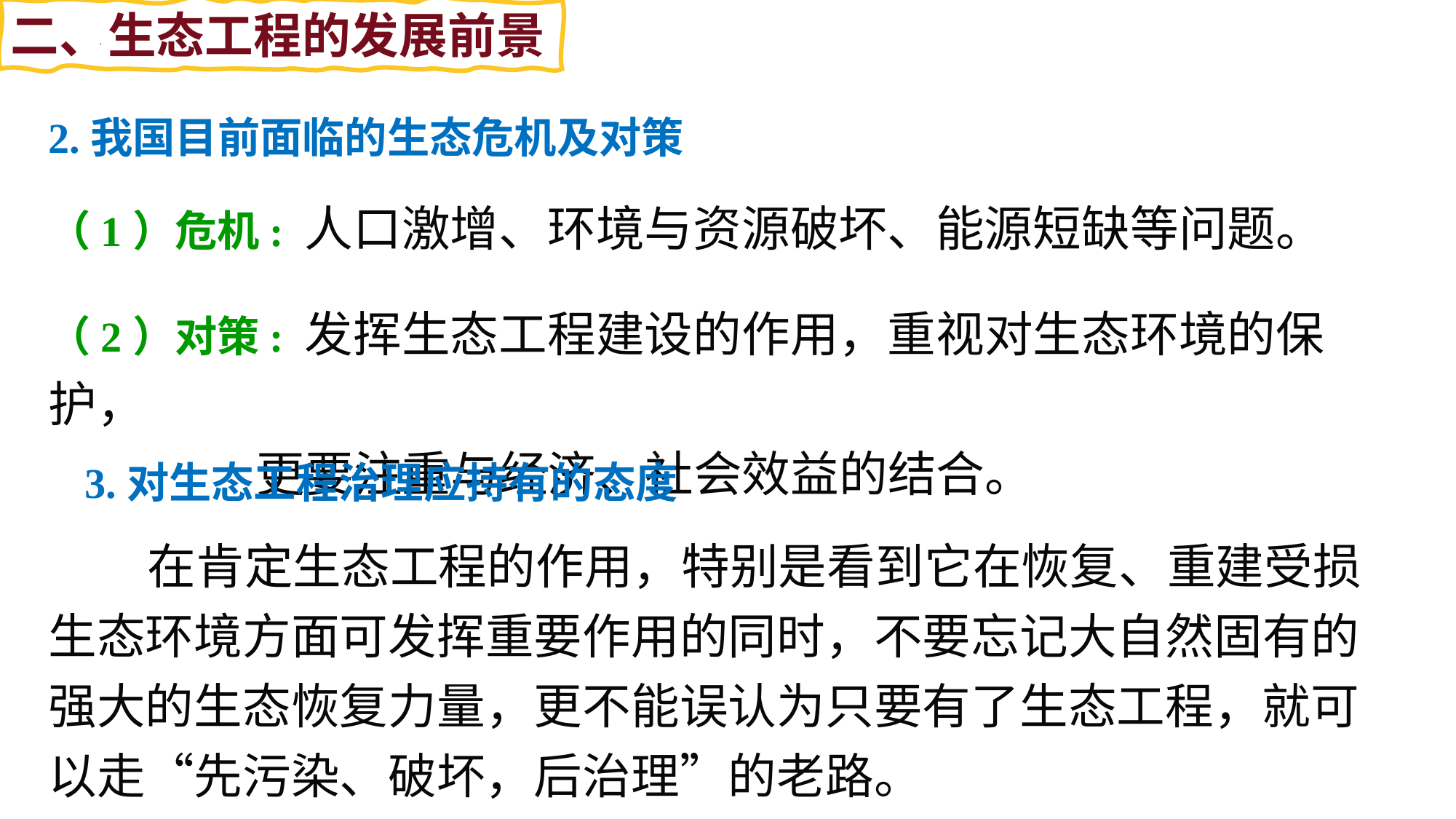

二、生态工程的发展前景
2.我国目前面临的生态危机及对策
（1）危机: 人口激增、环境与资源破坏、能源短缺等问题。
（2）对策: 发挥生态工程建设的作用，重视对生态环境的保护，
                  更要注重与经济、社会效益的结合。
3.对生态工程治理应持有的态度
        在肯定生态工程的作用，特别是看到它在恢复、重建受损生态环境方面可发挥重要作用的同时，不要忘记大自然固有的强大的生态恢复力量，更不能误认为只要有了生态工程，就可以走“先污染、破坏，后治理”的老路。